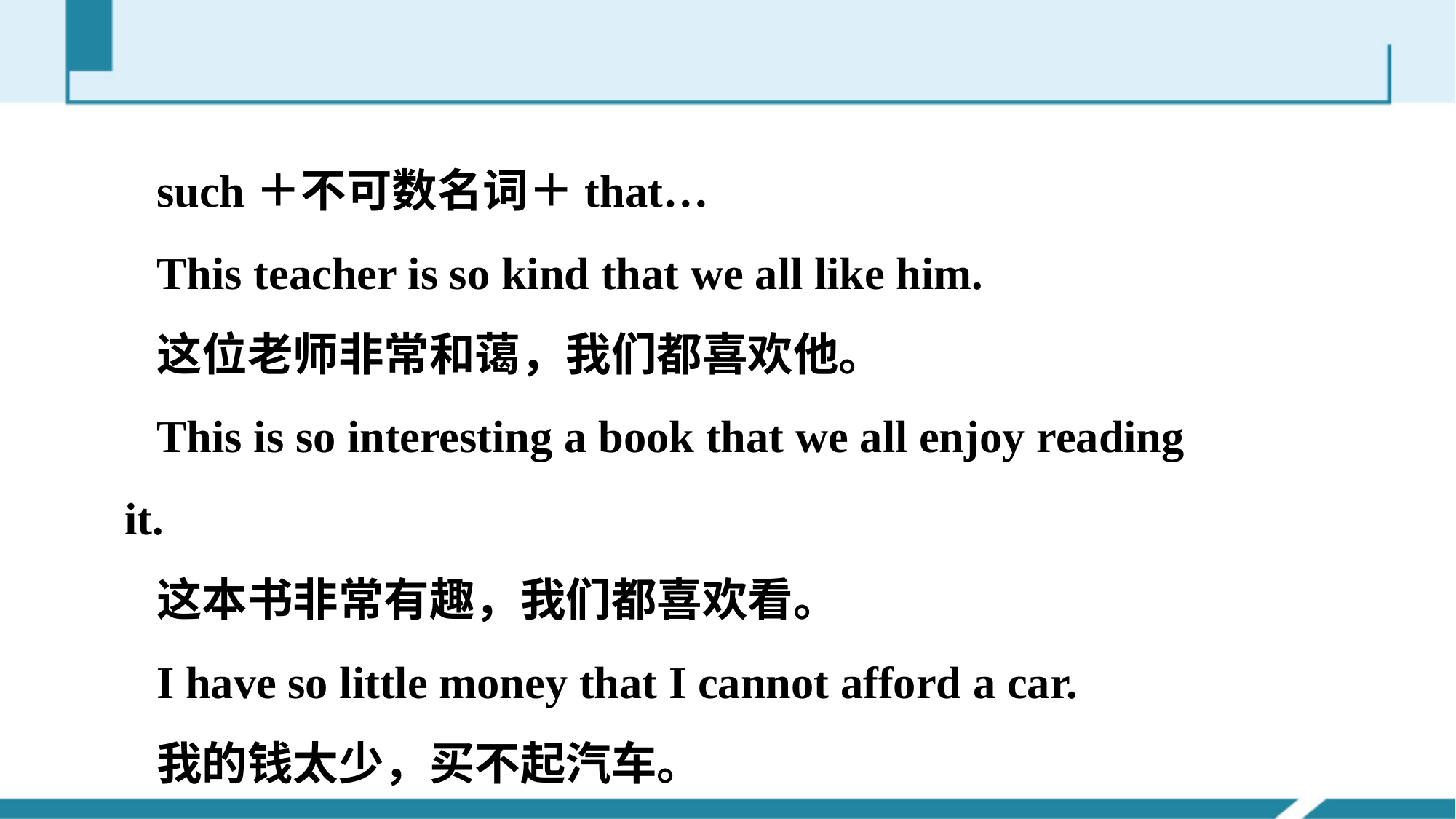

such＋不可数名词＋that…
This teacher is so kind that we all like him.
这位老师非常和蔼，我们都喜欢他。
This is so interesting a book that we all enjoy reading it.
这本书非常有趣，我们都喜欢看。
I have so little money that I cannot afford a car.
我的钱太少，买不起汽车。